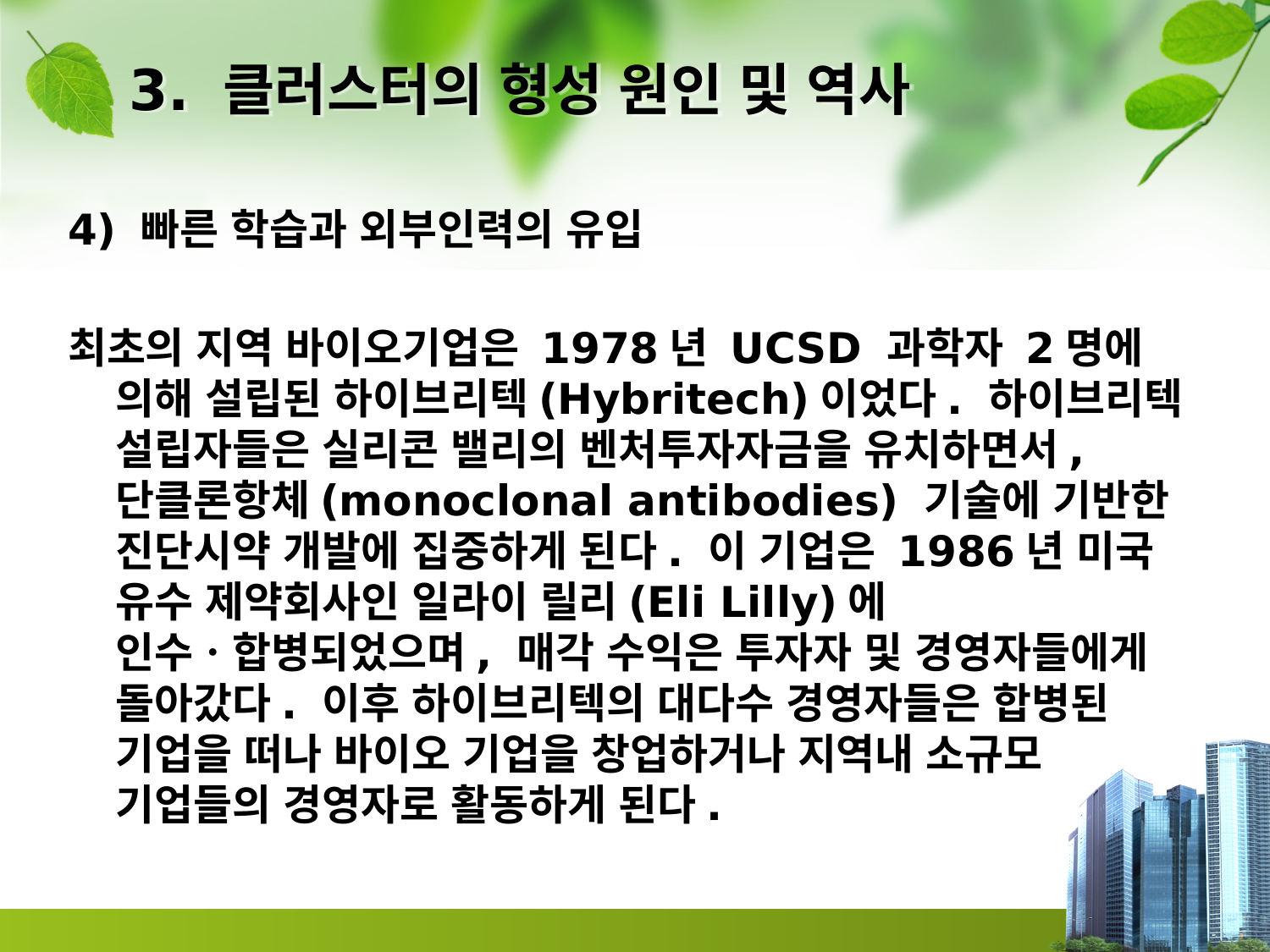

# 3. 클러스터의 형성 원인 및 역사
4) 빠른 학습과 외부인력의 유입

최초의 지역 바이오기업은 1978년 UCSD 과학자 2명에 의해 설립된 하이브리텍(Hybritech)이었다. 하이브리텍 설립자들은 실리콘 밸리의 벤처투자자금을 유치하면서, 단클론항체(monoclonal antibodies) 기술에 기반한 진단시약 개발에 집중하게 된다. 이 기업은 1986년 미국 유수 제약회사인 일라이 릴리(Eli Lilly)에 인수ㆍ합병되었으며, 매각 수익은 투자자 및 경영자들에게 돌아갔다. 이후 하이브리텍의 대다수 경영자들은 합병된 기업을 떠나 바이오 기업을 창업하거나 지역내 소규모 기업들의 경영자로 활동하게 된다.